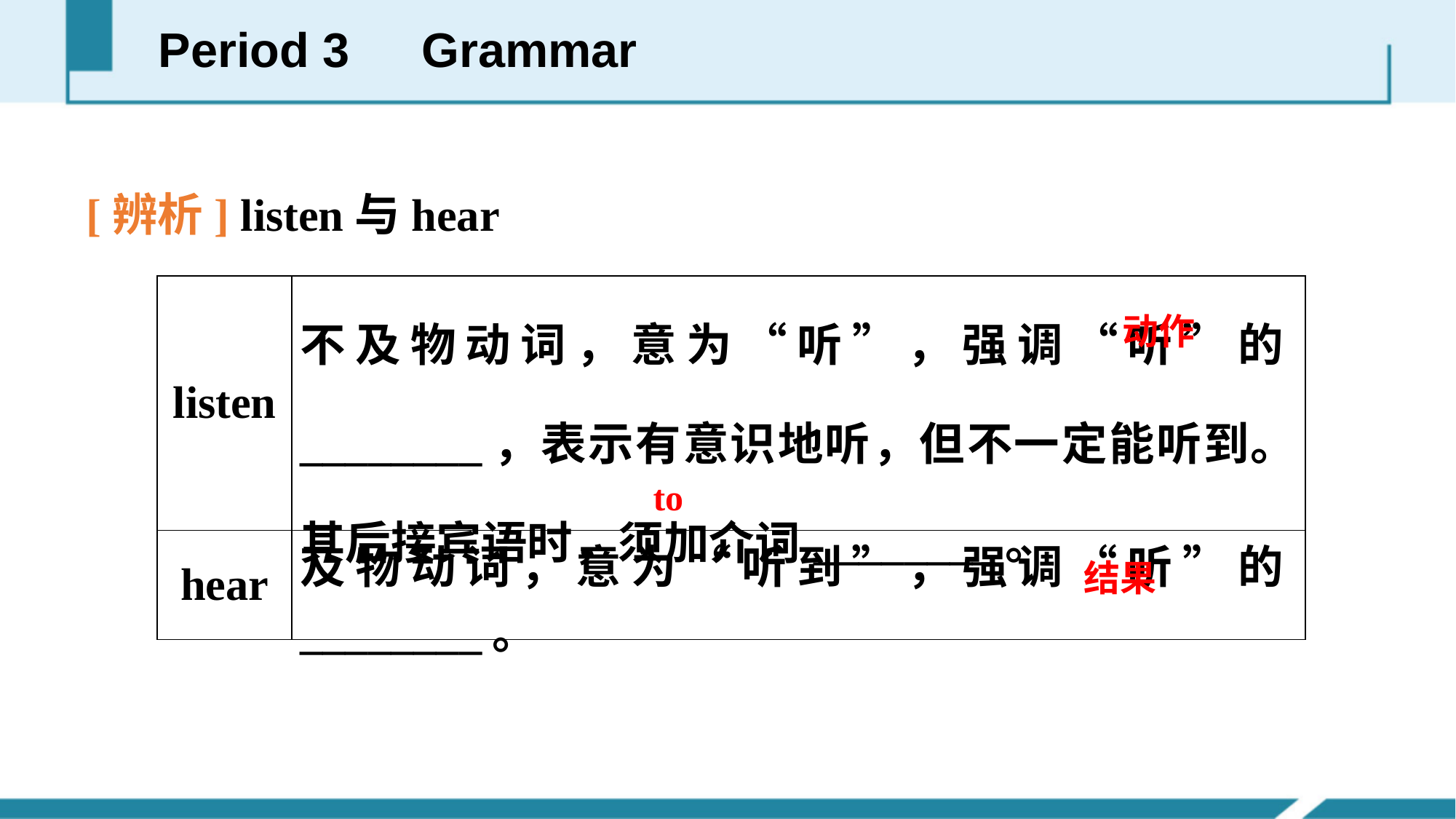

Period 3　Grammar
[辨析] listen与hear
| listen | 不及物动词，意为“听”，强调“听”的\_\_\_\_\_\_\_\_，表示有意识地听，但不一定能听到。其后接宾语时，须加介词\_\_\_\_\_\_\_\_。 |
| --- | --- |
| hear | 及物动词，意为“听到”，强调“听”的\_\_\_\_\_\_\_\_。 |
动作
to
结果